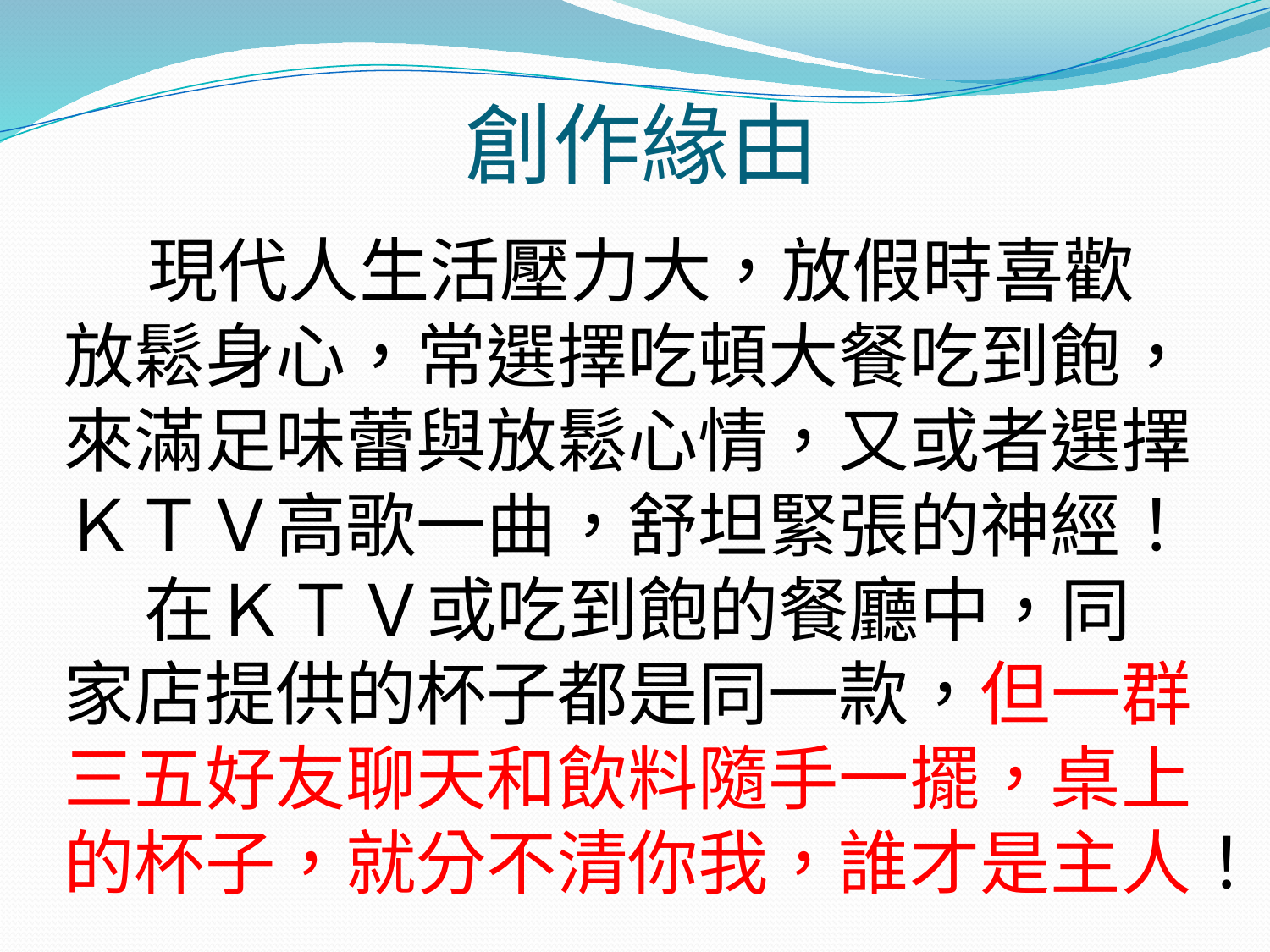

# 創作緣由
    現代人生活壓力大，放假時喜歡
放鬆身心，常選擇吃頓大餐吃到飽，
來滿足味蕾與放鬆心情，又或者選擇
ＫＴＶ高歌一曲，舒坦緊張的神經！
    在ＫＴＶ或吃到飽的餐廳中，同
家店提供的杯子都是同一款，但一群
三五好友聊天和飲料隨手一擺，桌上
的杯子，就分不清你我，誰才是主人！